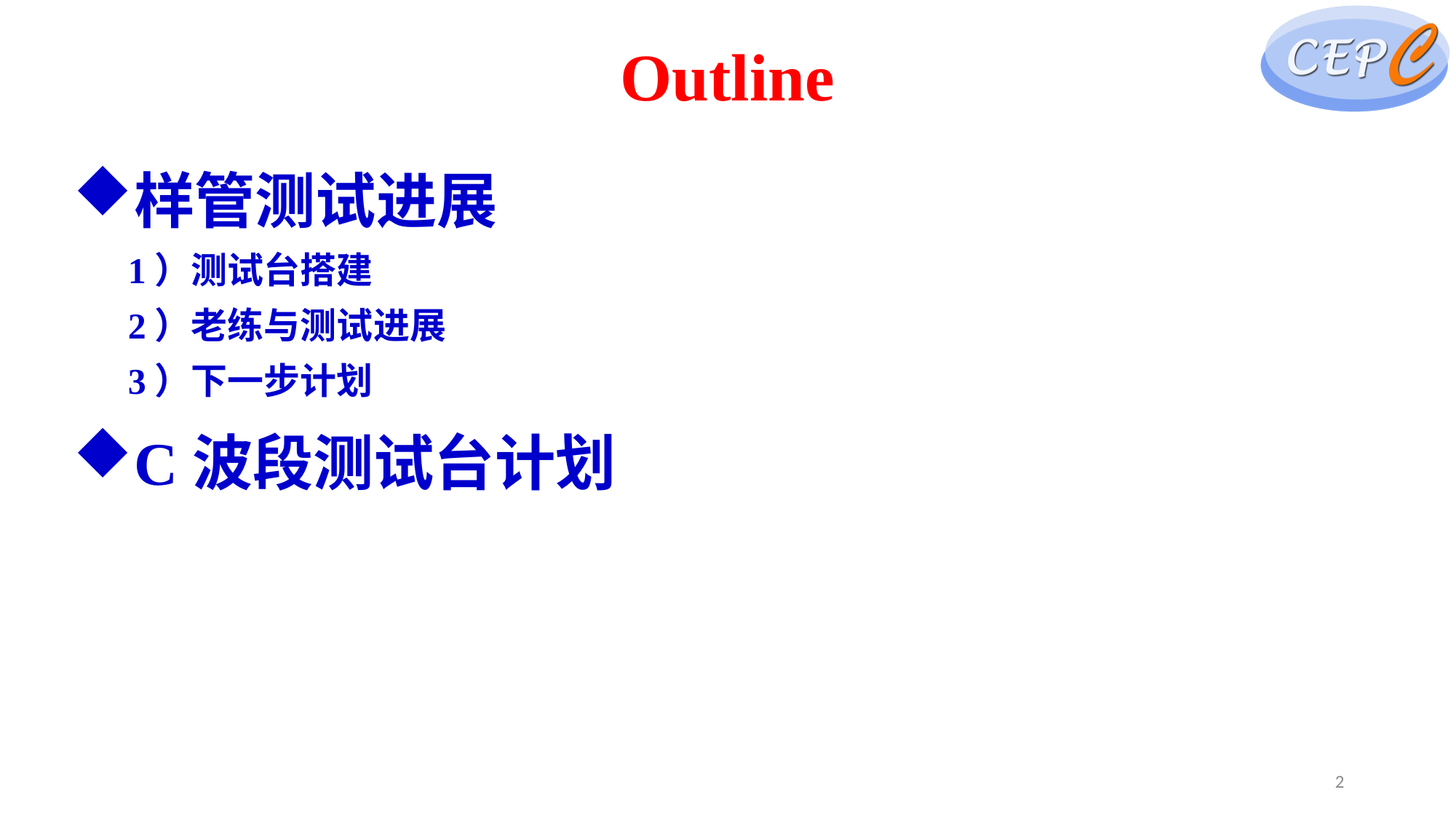

# Outline
样管测试进展
1）测试台搭建
2）老练与测试进展
3）下一步计划
C波段测试台计划
2